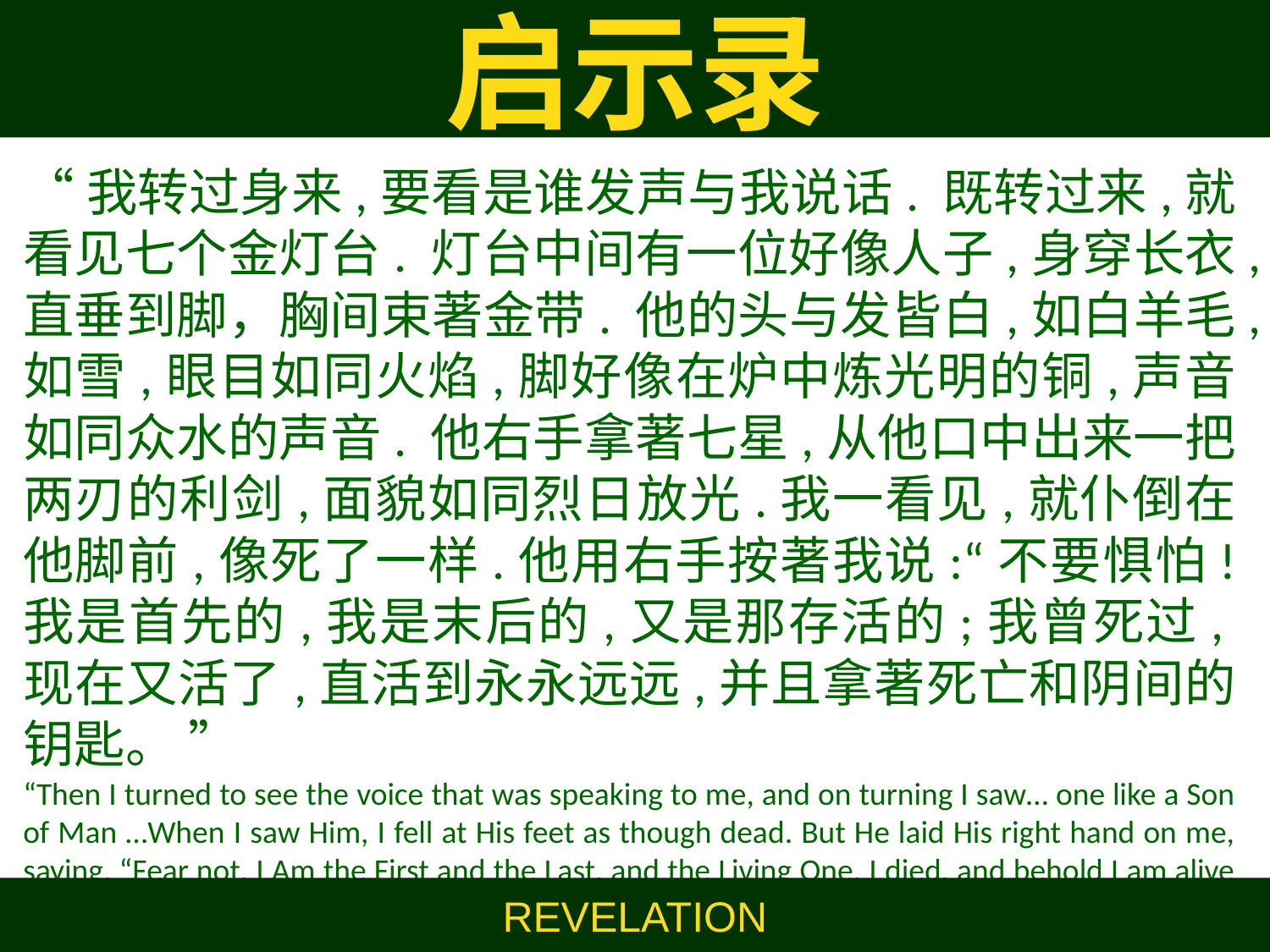

# 启示录
“我转过身来,要看是谁发声与我说话. 既转过来,就看见七个金灯台. 灯台中间有一位好像人子,身穿长衣,直垂到脚，胸间束著金带. 他的头与发皆白,如白羊毛,如雪,眼目如同火焰,脚好像在炉中炼光明的铜,声音如同众水的声音. 他右手拿著七星,从他口中出来一把两刃的利剑,面貌如同烈日放光.我一看见,就仆倒在他脚前,像死了一样.他用右手按著我说:“不要惧怕! 我是首先的,我是末后的,又是那存活的;我曾死过,现在又活了,直活到永永远远,并且拿著死亡和阴间的钥匙。 ”
“Then I turned to see the voice that was speaking to me, and on turning I saw… one like a Son of Man …When I saw Him, I fell at His feet as though dead. But He laid His right hand on me, saying, “Fear not, I Am the First and the Last, and the Living One. I died, and behold I am alive forevermore, and I have the keys of Death and Hades.”
REVELATION